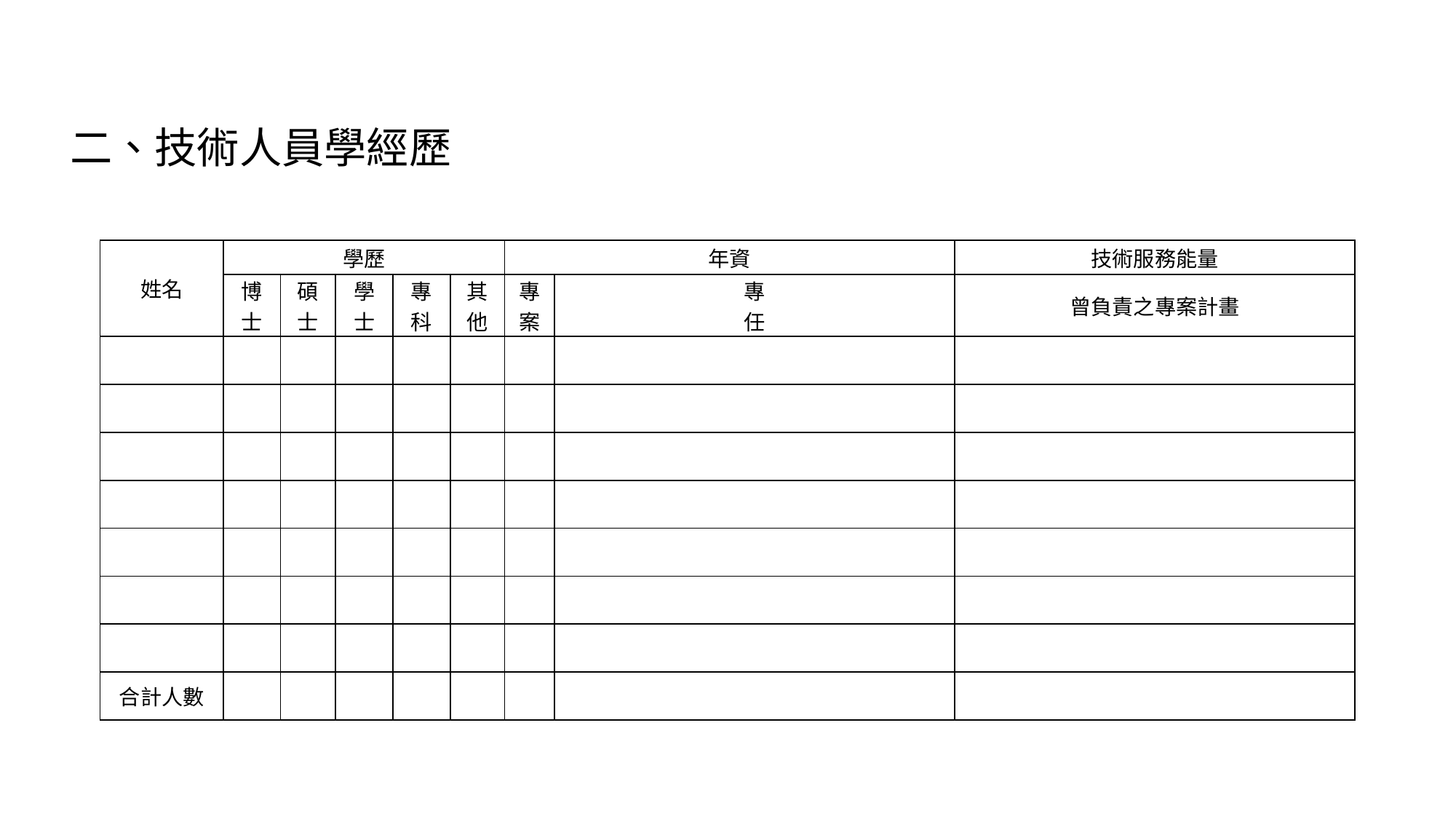

二、技術人員學經歷
| 姓名 | 學歷 |  |  |  |  | 年資 |  | 技術服務能量 |
| --- | --- | --- | --- | --- | --- | --- | --- | --- |
|  | 博 士 | 碩 士 | 學 士 | 專 科 | 其 他 | 專 案 | 專 任 | 曾負責之專案計畫 |
|  |  |  |  |  |  |  |  |  |
|  |  |  |  |  |  |  |  |  |
|  |  |  |  |  |  |  |  |  |
|  |  |  |  |  |  |  |  |  |
|  |  |  |  |  |  |  |  |  |
|  |  |  |  |  |  |  |  |  |
|  |  |  |  |  |  |  |  |  |
| 合計人數 |  |  |  |  |  |  |  |  |